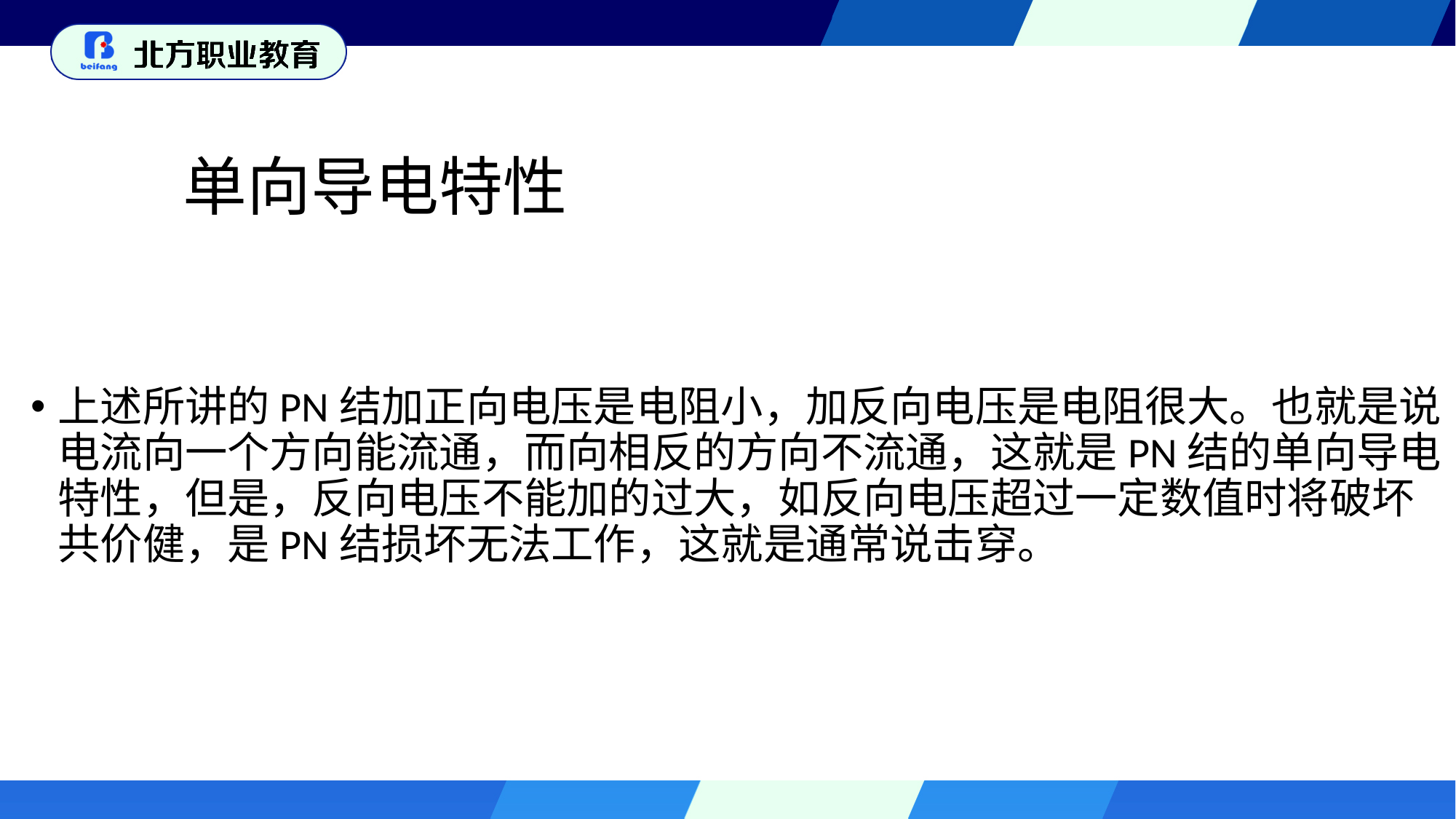

# 单向导电特性
上述所讲的PN结加正向电压是电阻小，加反向电压是电阻很大。也就是说电流向一个方向能流通，而向相反的方向不流通，这就是PN结的单向导电特性，但是，反向电压不能加的过大，如反向电压超过一定数值时将破坏共价健，是PN结损坏无法工作，这就是通常说击穿。